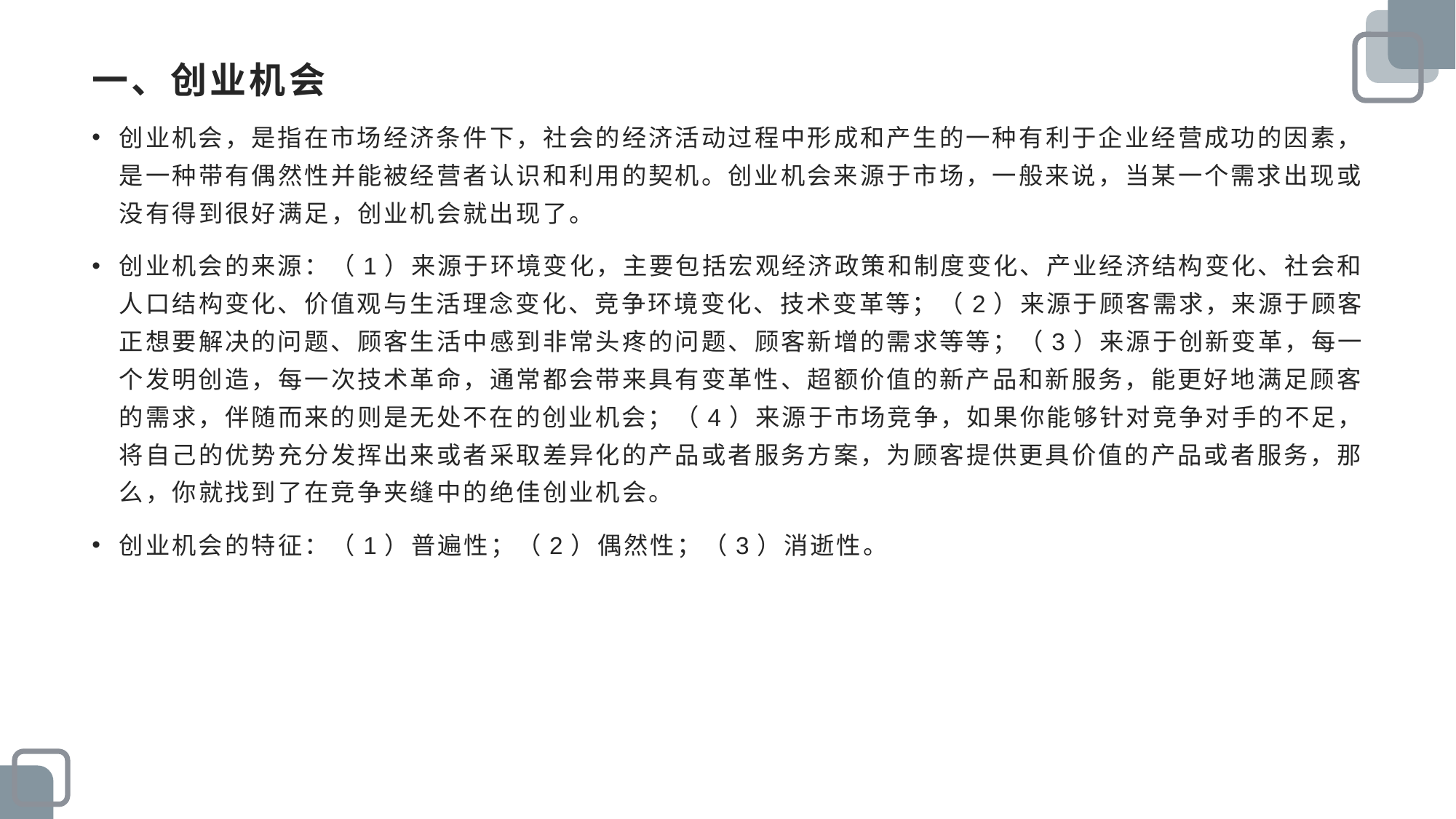

# 一、创业机会
创业机会，是指在市场经济条件下，社会的经济活动过程中形成和产生的一种有利于企业经营成功的因素，是一种带有偶然性并能被经营者认识和利用的契机。创业机会来源于市场，一般来说，当某一个需求出现或没有得到很好满足，创业机会就出现了。
创业机会的来源：（1）来源于环境变化，主要包括宏观经济政策和制度变化、产业经济结构变化、社会和人口结构变化、价值观与生活理念变化、竞争环境变化、技术变革等；（2）来源于顾客需求，来源于顾客正想要解决的问题、顾客生活中感到非常头疼的问题、顾客新增的需求等等；（3）来源于创新变革，每一个发明创造，每一次技术革命，通常都会带来具有变革性、超额价值的新产品和新服务，能更好地满足顾客的需求，伴随而来的则是无处不在的创业机会；（4）来源于市场竞争，如果你能够针对竞争对手的不足，将自己的优势充分发挥出来或者采取差异化的产品或者服务方案，为顾客提供更具价值的产品或者服务，那么，你就找到了在竞争夹缝中的绝佳创业机会。
创业机会的特征：（1）普遍性；（2）偶然性；（3）消逝性。